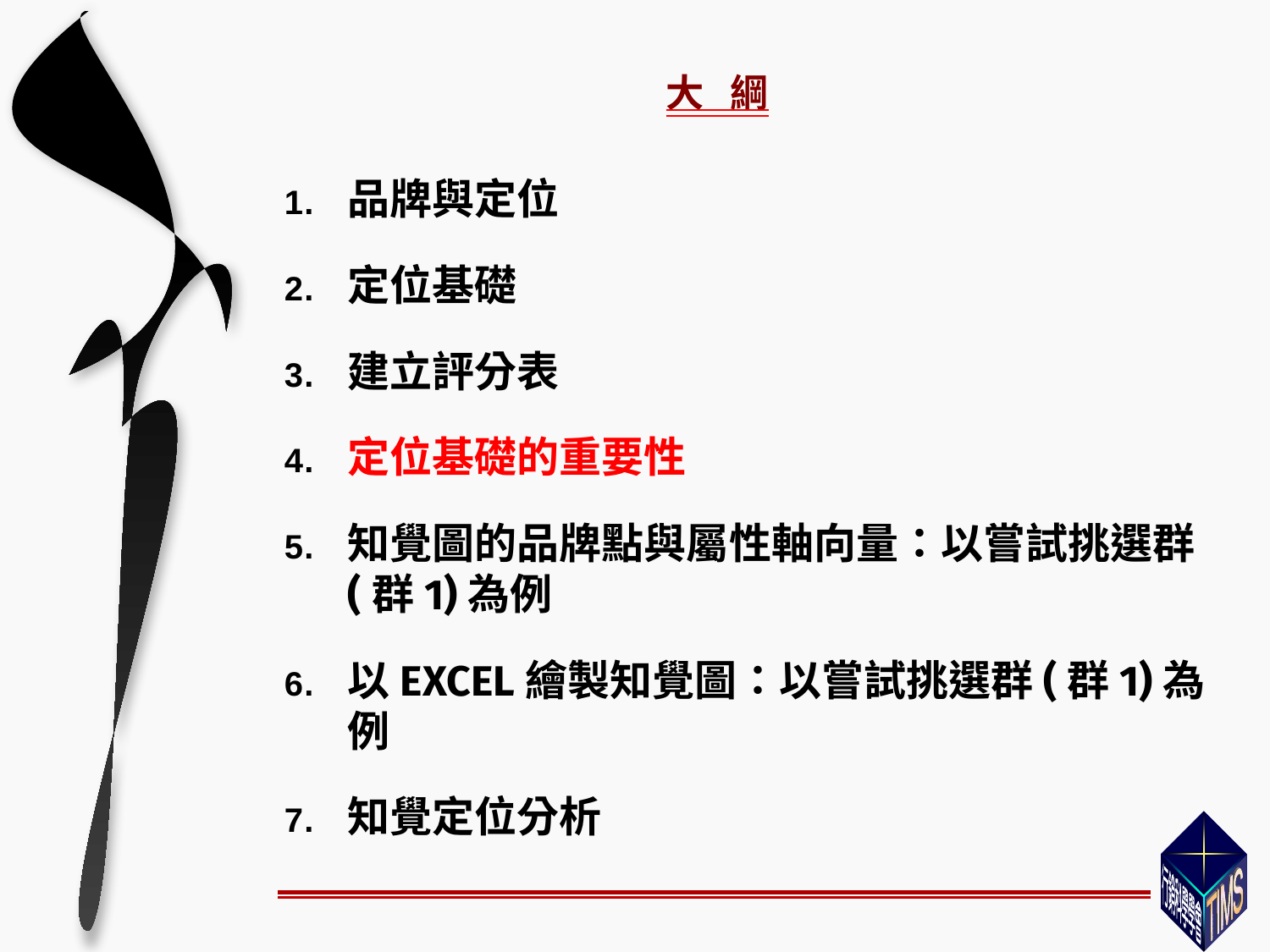

# 大   綱
品牌與定位
定位基礎
建立評分表
定位基礎的重要性
知覺圖的品牌點與屬性軸向量：以嘗試挑選群(群1)為例
以EXCEL繪製知覺圖：以嘗試挑選群(群1)為例
知覺定位分析